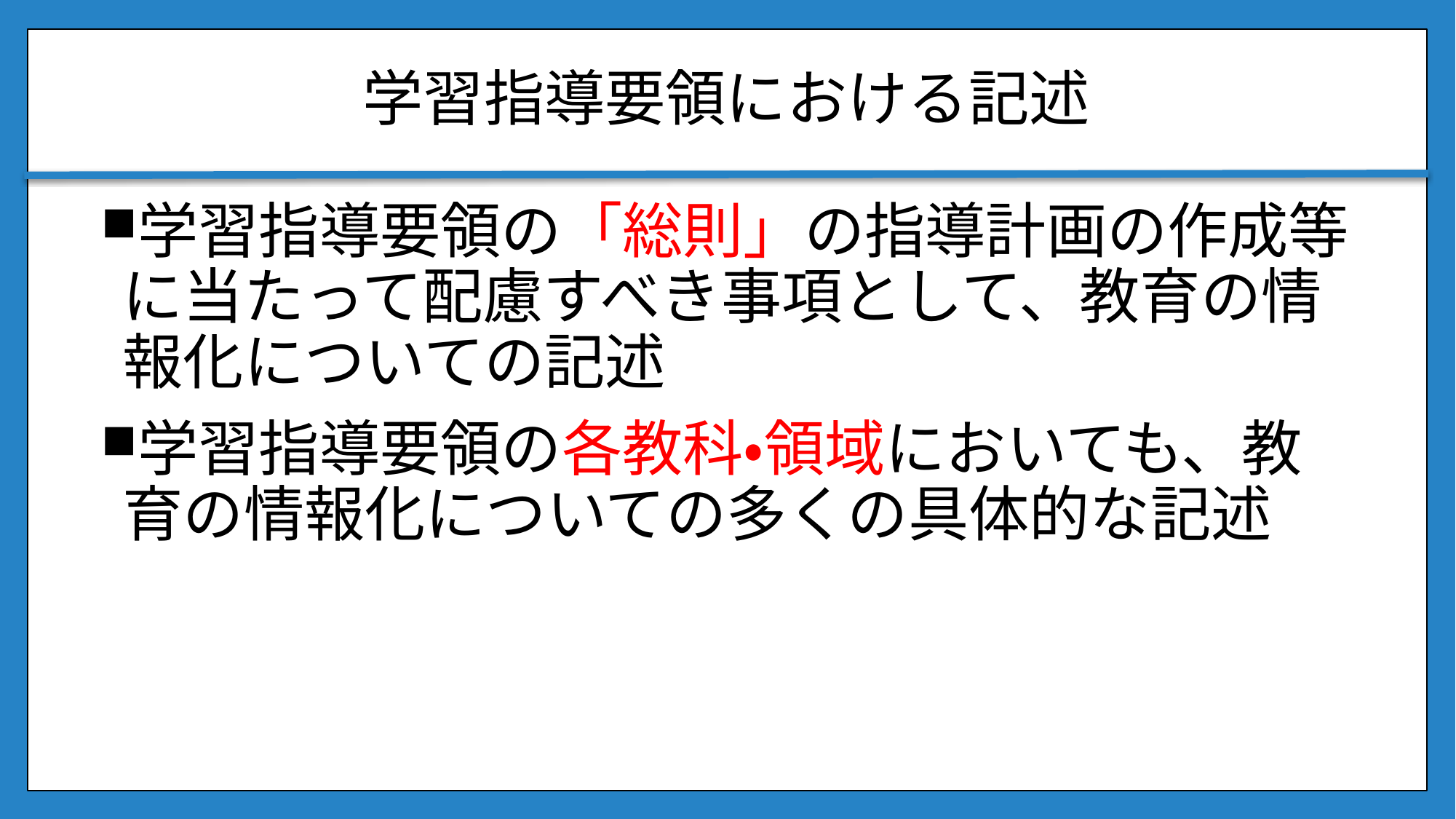

# 学習指導要領における記述
学習指導要領の「総則」の指導計画の作成等に当たって配慮すべき事項として、教育の情報化についての記述
学習指導要領の各教科・領域においても、教育の情報化についての多くの具体的な記述